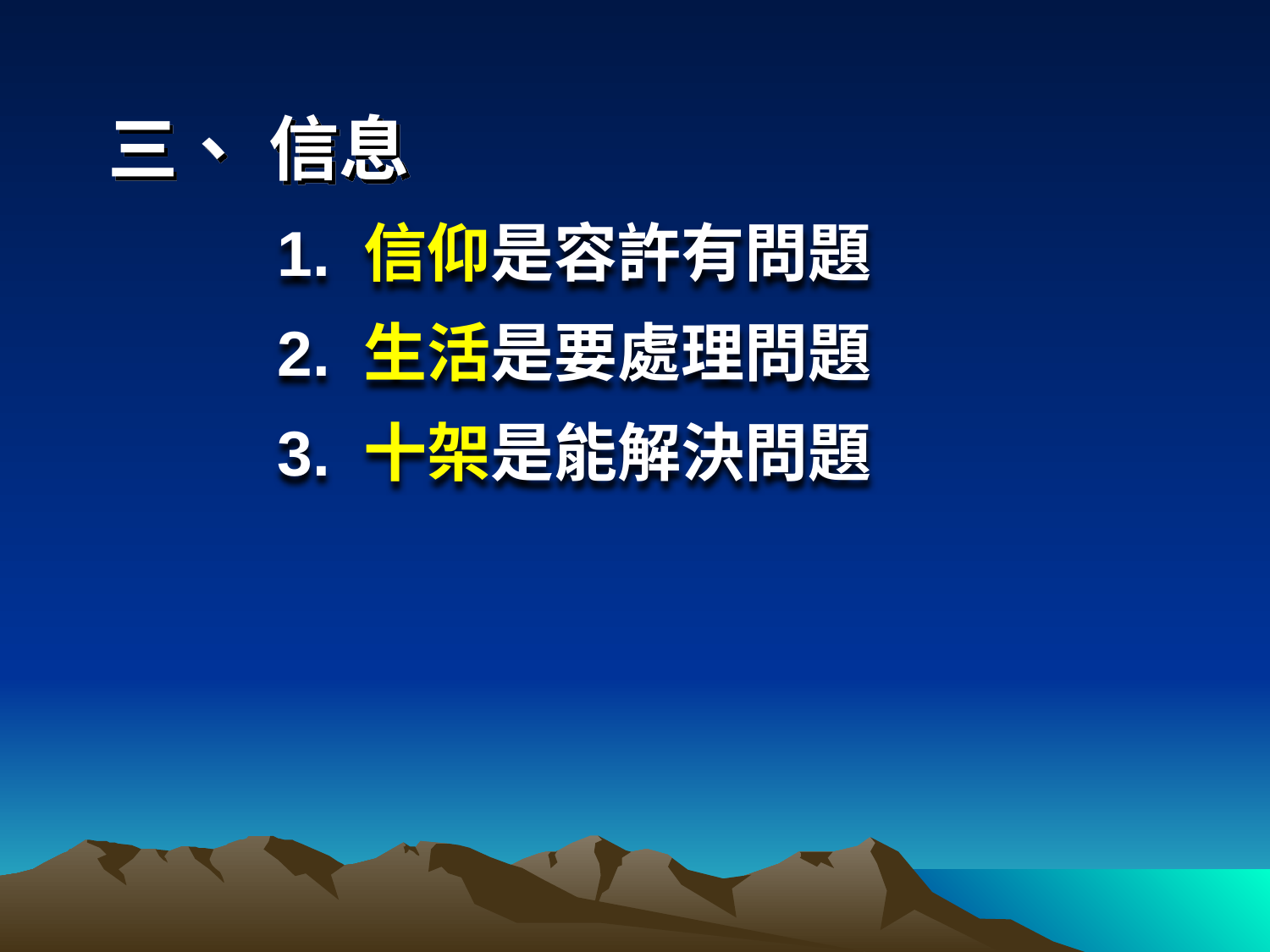

三、	信息
1.	信仰是容許有問題
2.	生活是要處理問題
3.	十架是能解決問題